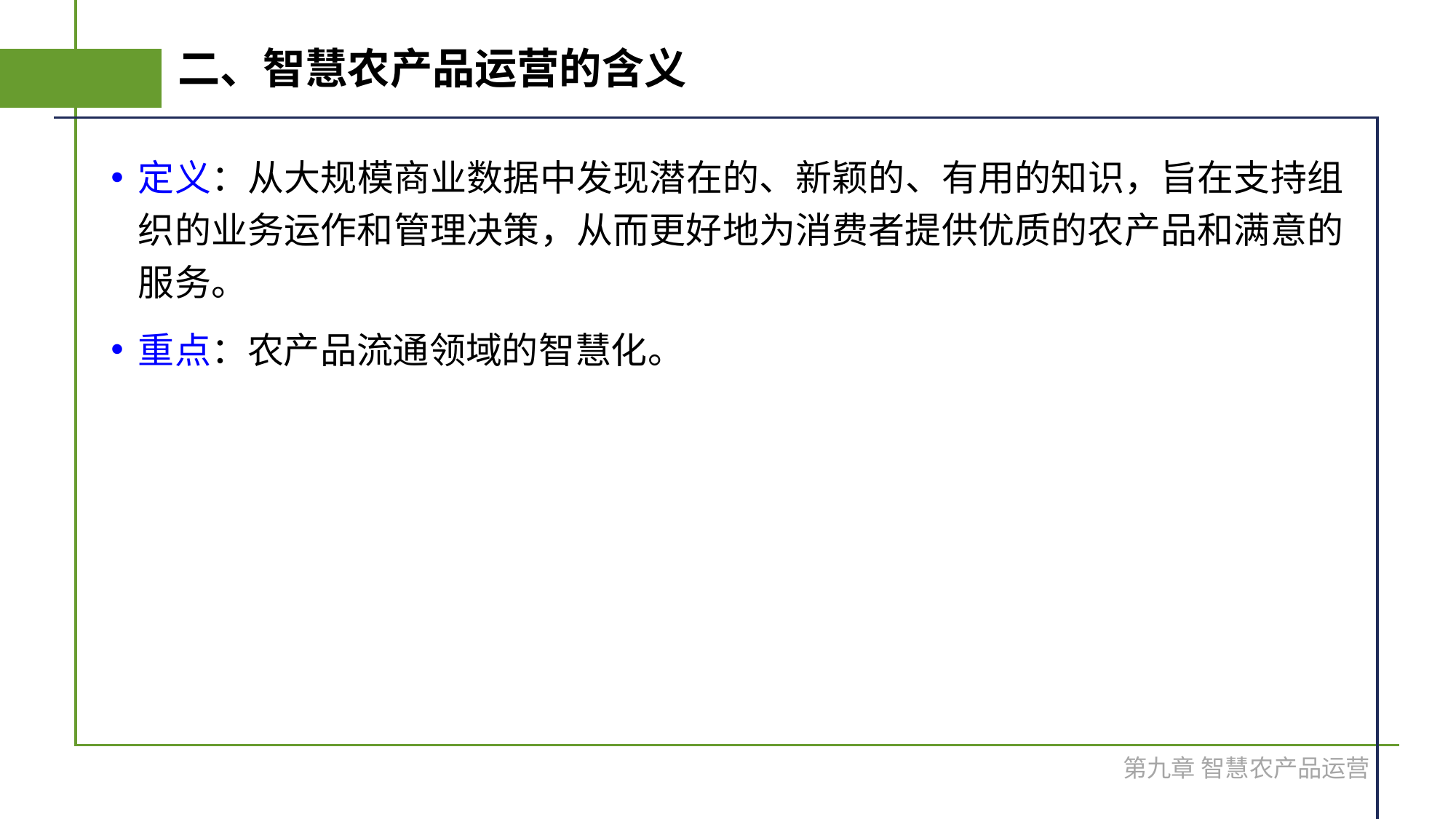

# 二、智慧农产品运营的含义
定义：从大规模商业数据中发现潜在的、新颖的、有用的知识，旨在支持组织的业务运作和管理决策，从而更好地为消费者提供优质的农产品和满意的服务。
重点：农产品流通领域的智慧化。
第九章 智慧农产品运营